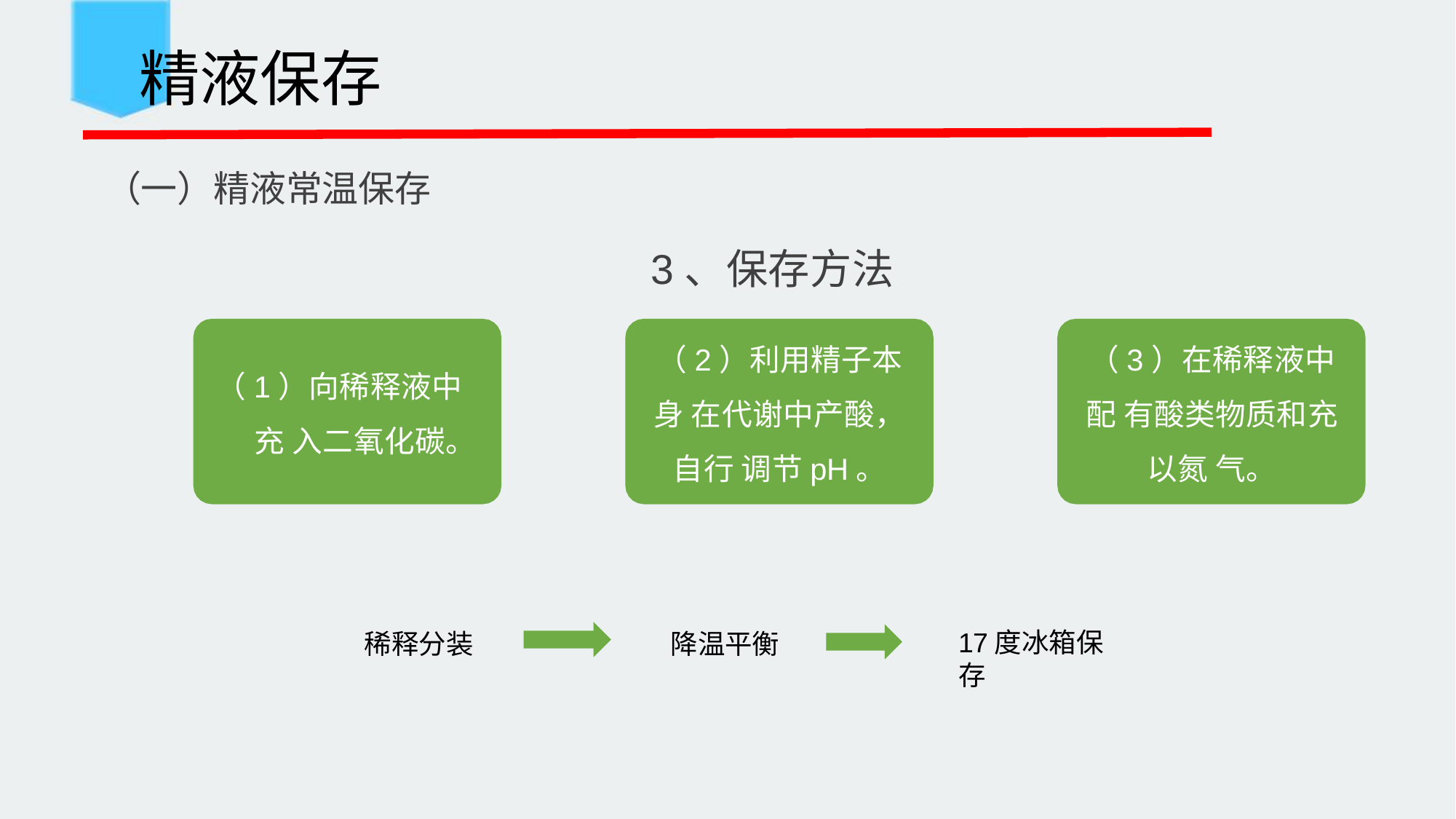

精液保存
  （一）精液常温保存

3、保存方法

（2）利用精子本身 在代谢中产酸，自行 调节pH。
（3）在稀释液中配 有酸类物质和充以氮 气。
（1）向稀释液中充 入二氧化碳。

17度冰箱保存

稀释分装
降温平衡